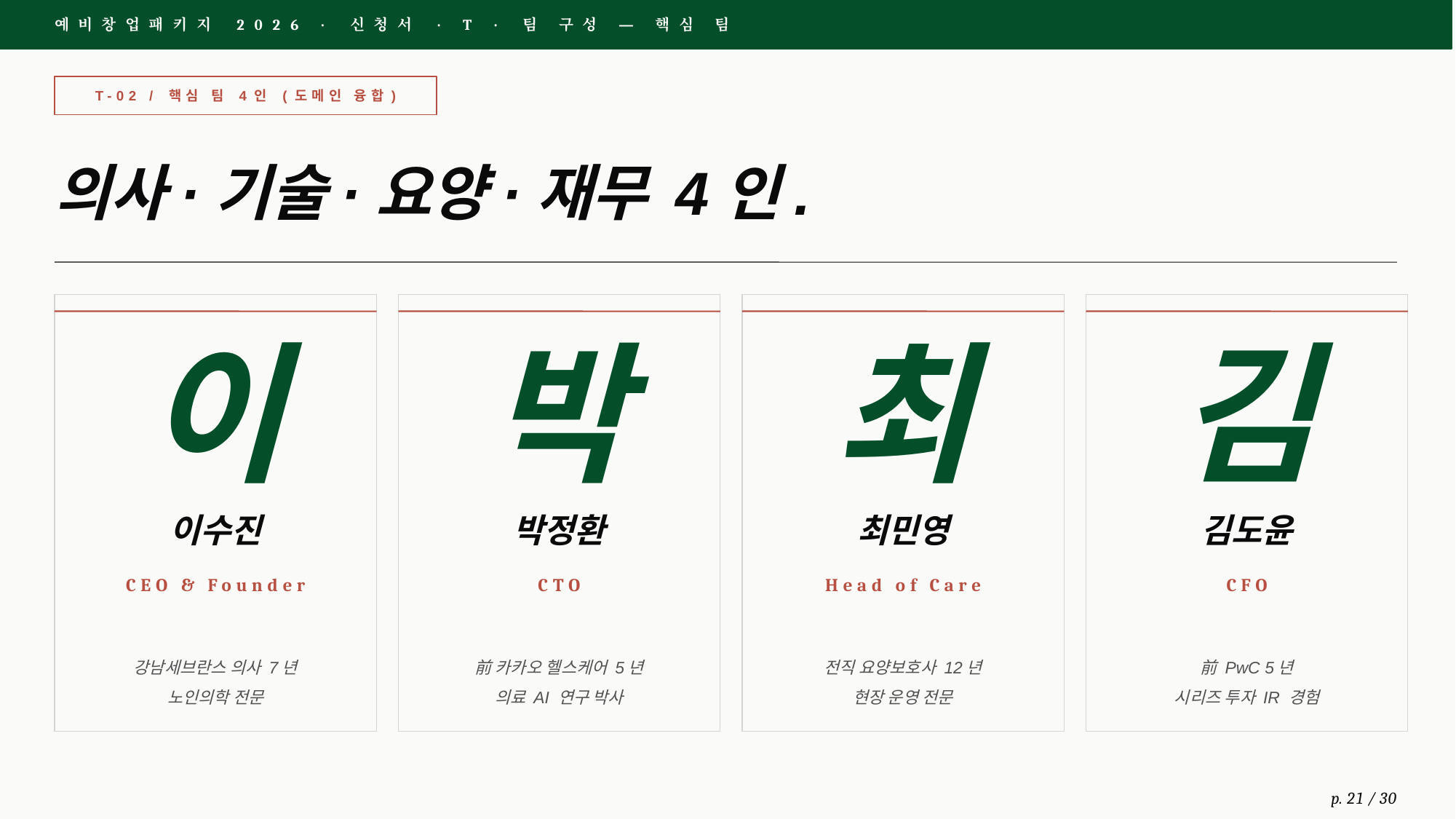

예비창업패키지 2026 · 신청서 · T · 팀 구성 — 핵심 팀

T-02 / 핵심 팀 4인 (도메인 융합)
의사·기술·요양·재무 4인.

이
박
최
김
이수진
박정환
최민영
김도윤
CEO & Founder
CTO
Head of Care
CFO
강남세브란스 의사 7년
노인의학 전문
前 카카오 헬스케어 5년
의료 AI 연구 박사
전직 요양보호사 12년
현장 운영 전문
前 PwC 5년
시리즈 투자 IR 경험
p. 21 / 30